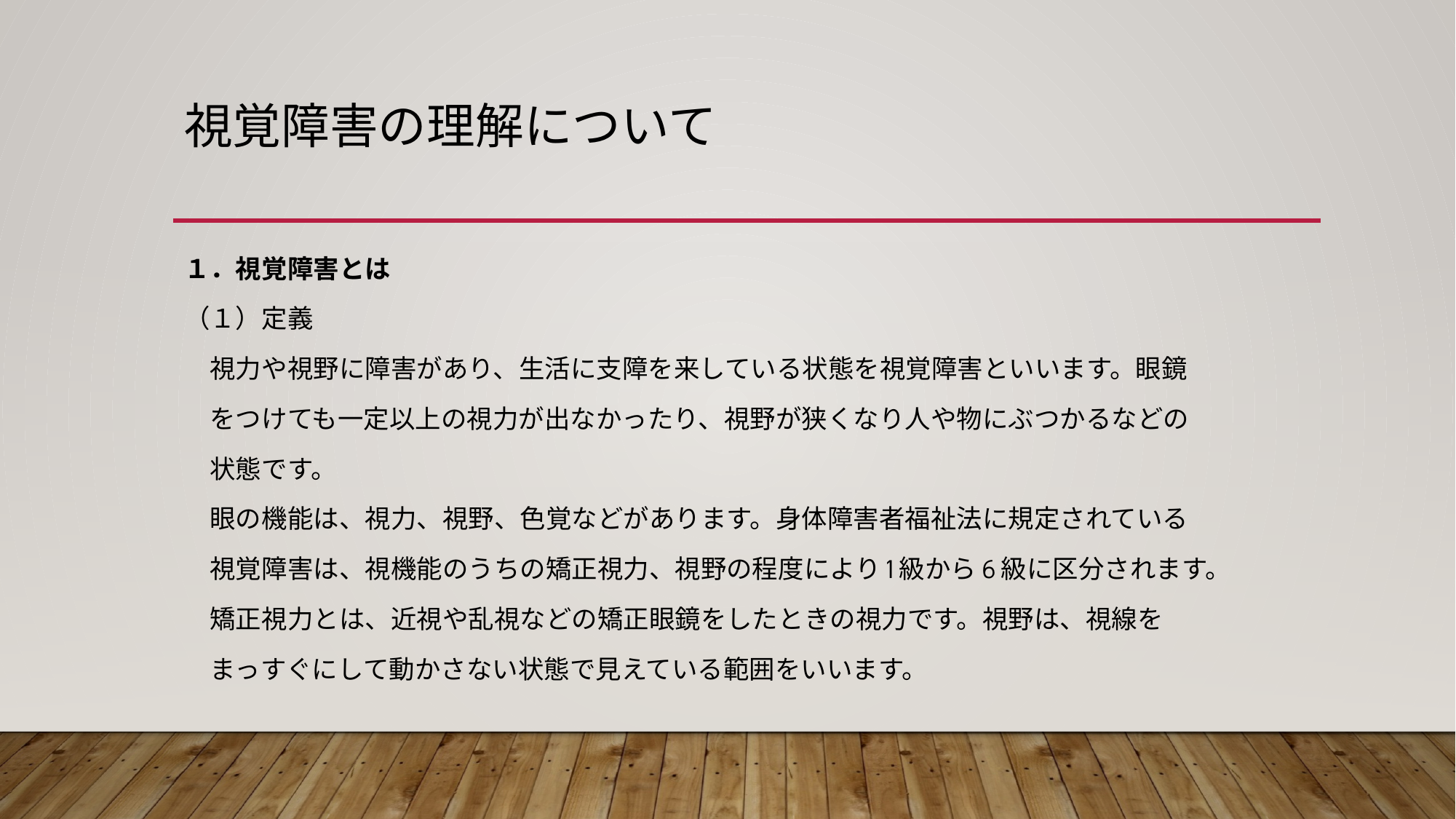

# 視覚障害の理解について
１．視覚障害とは
（１）定義
　視力や視野に障害があり、生活に支障を来している状態を視覚障害といいます。眼鏡
　をつけても一定以上の視力が出なかったり、視野が狭くなり人や物にぶつかるなどの
　状態です。
　眼の機能は、視力、視野、色覚などがあります。身体障害者福祉法に規定されている
　視覚障害は、視機能のうちの矯正視力、視野の程度により1級から6級に区分されます。
　矯正視力とは、近視や乱視などの矯正眼鏡をしたときの視力です。視野は、視線を
　まっすぐにして動かさない状態で見えている範囲をいいます。